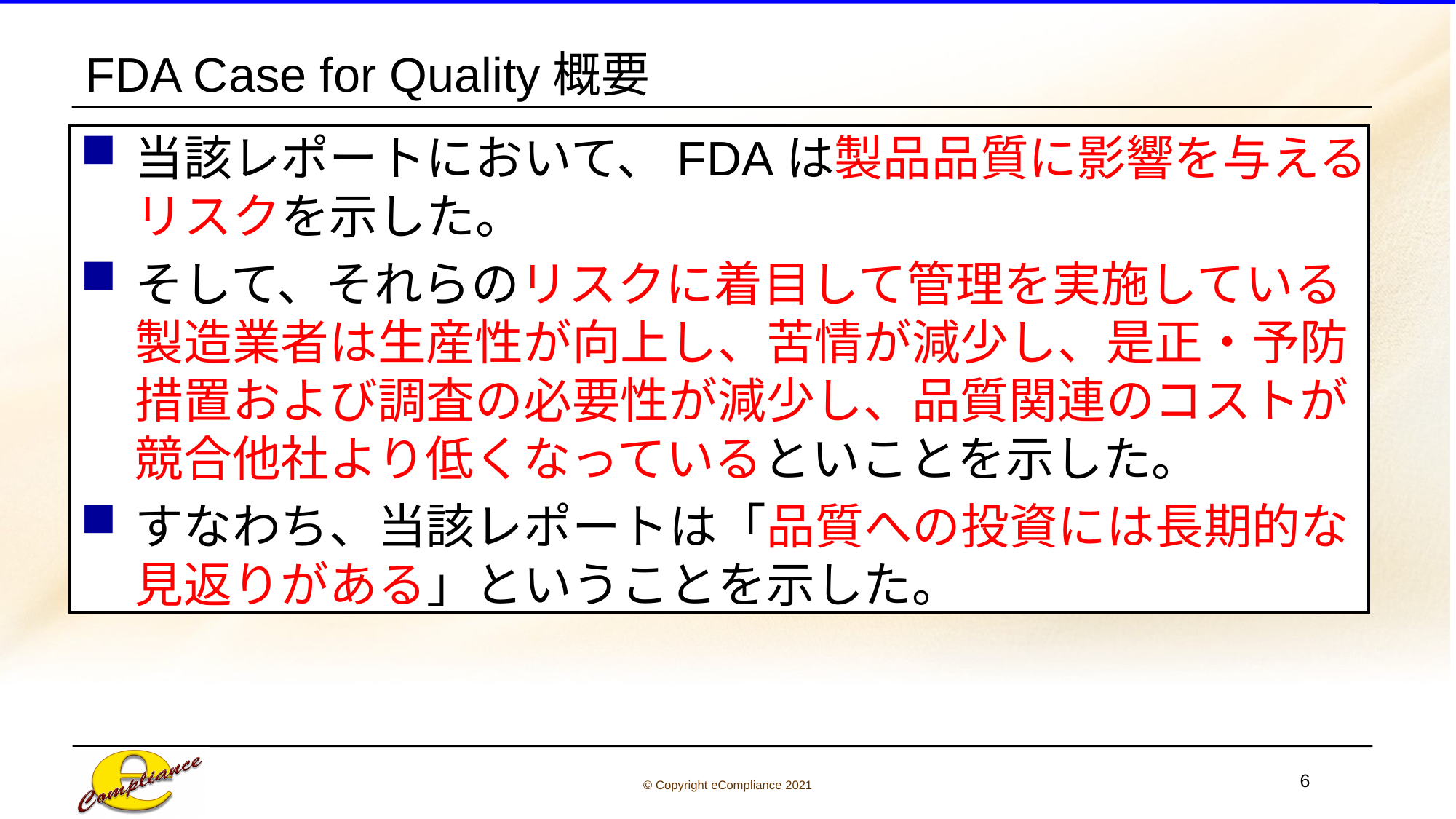

# FDA Case for Quality概要
当該レポートにおいて、FDAは製品品質に影響を与えるリスクを示した。
そして、それらのリスクに着目して管理を実施している製造業者は生産性が向上し、苦情が減少し、是正・予防措置および調査の必要性が減少し、品質関連のコストが競合他社より低くなっているといことを示した。
すなわち、当該レポートは「品質への投資には長期的な見返りがある」ということを示した。